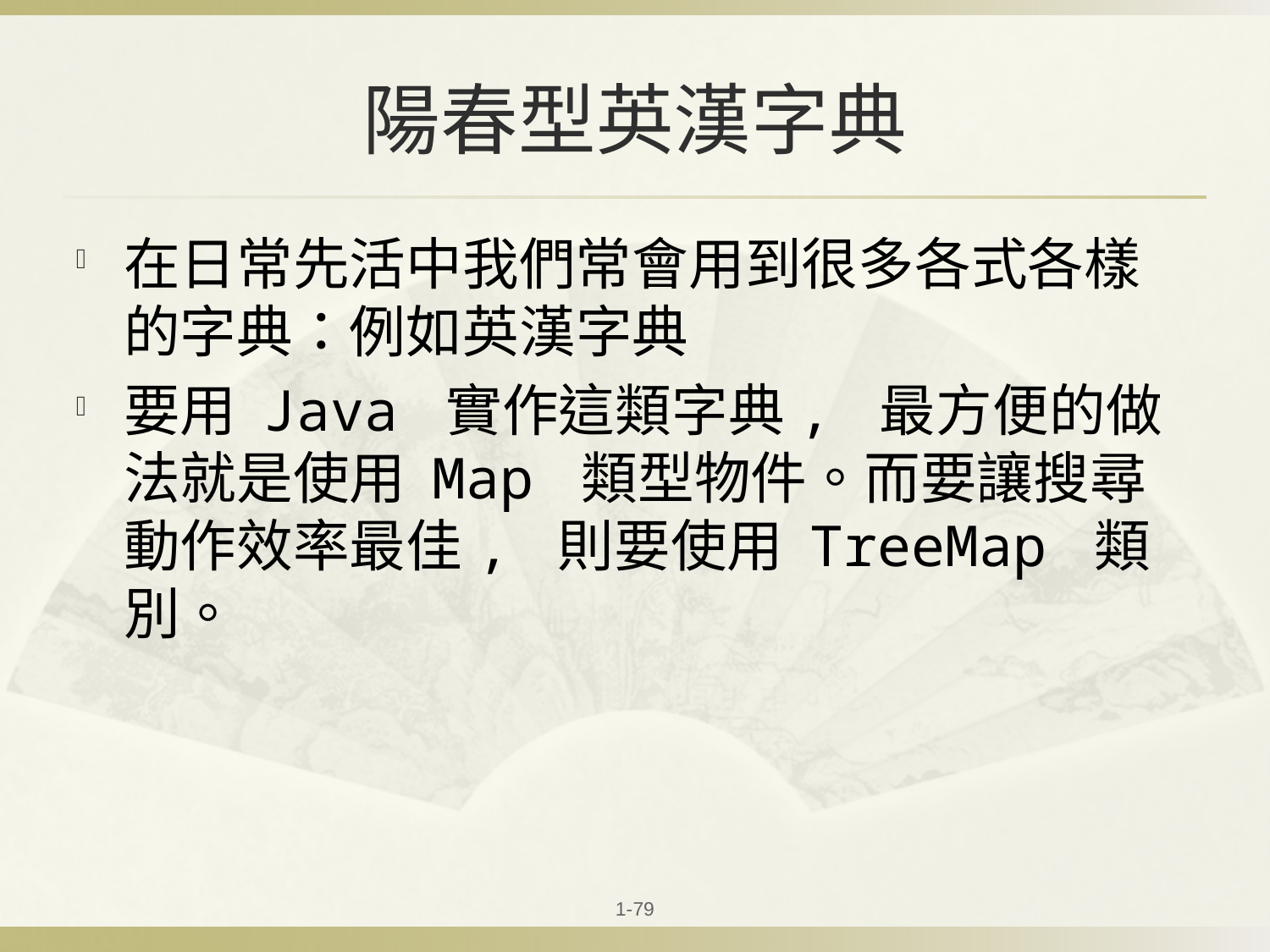

# 陽春型英漢字典
在日常先活中我們常會用到很多各式各樣的字典：例如英漢字典
要用 Java 實作這類字典, 最方便的做法就是使用 Map 類型物件。而要讓搜尋動作效率最佳, 則要使用 TreeMap 類別。
1-79